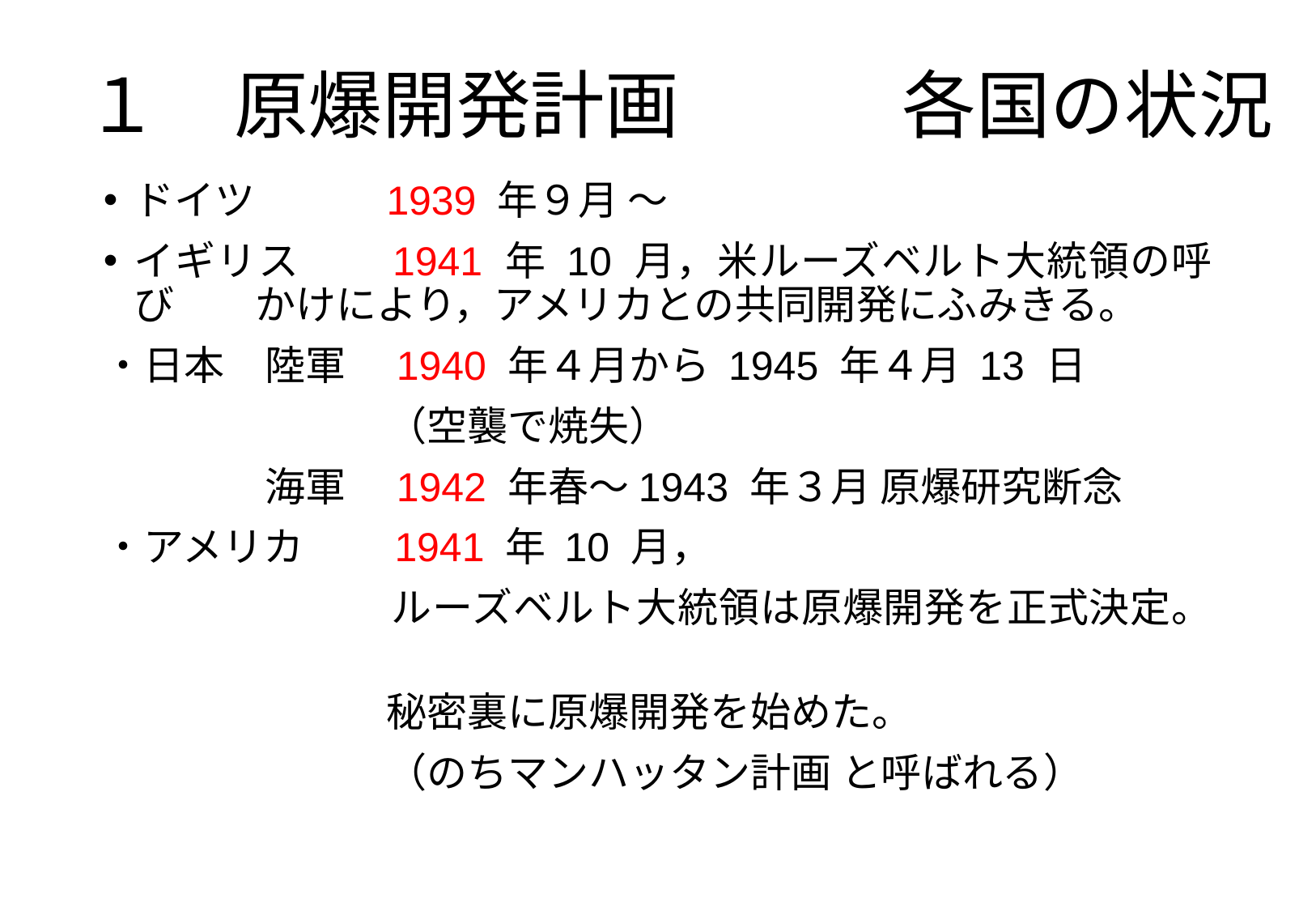

# １　原爆開発計画　　　各国の状況
ドイツ　　　1939 年９月 ～
イギリス　　1941 年 10 月，米ルーズベルト大統領の呼び　　かけにより，アメリカとの共同開発にふみきる。
・日本　陸軍　1940 年４月から 1945 年４月 13 日
　　　　　　　（空襲で焼失）
　　　　海軍　1942 年春～1943 年３月 原爆研究断念
・アメリカ　　1941 年 10 月，
　　　　　　　ルーズベルト大統領は原爆開発を正式決定。
　　　　　　　秘密裏に原爆開発を始めた。
　　　　　　　（のちマンハッタン計画 と呼ばれる）